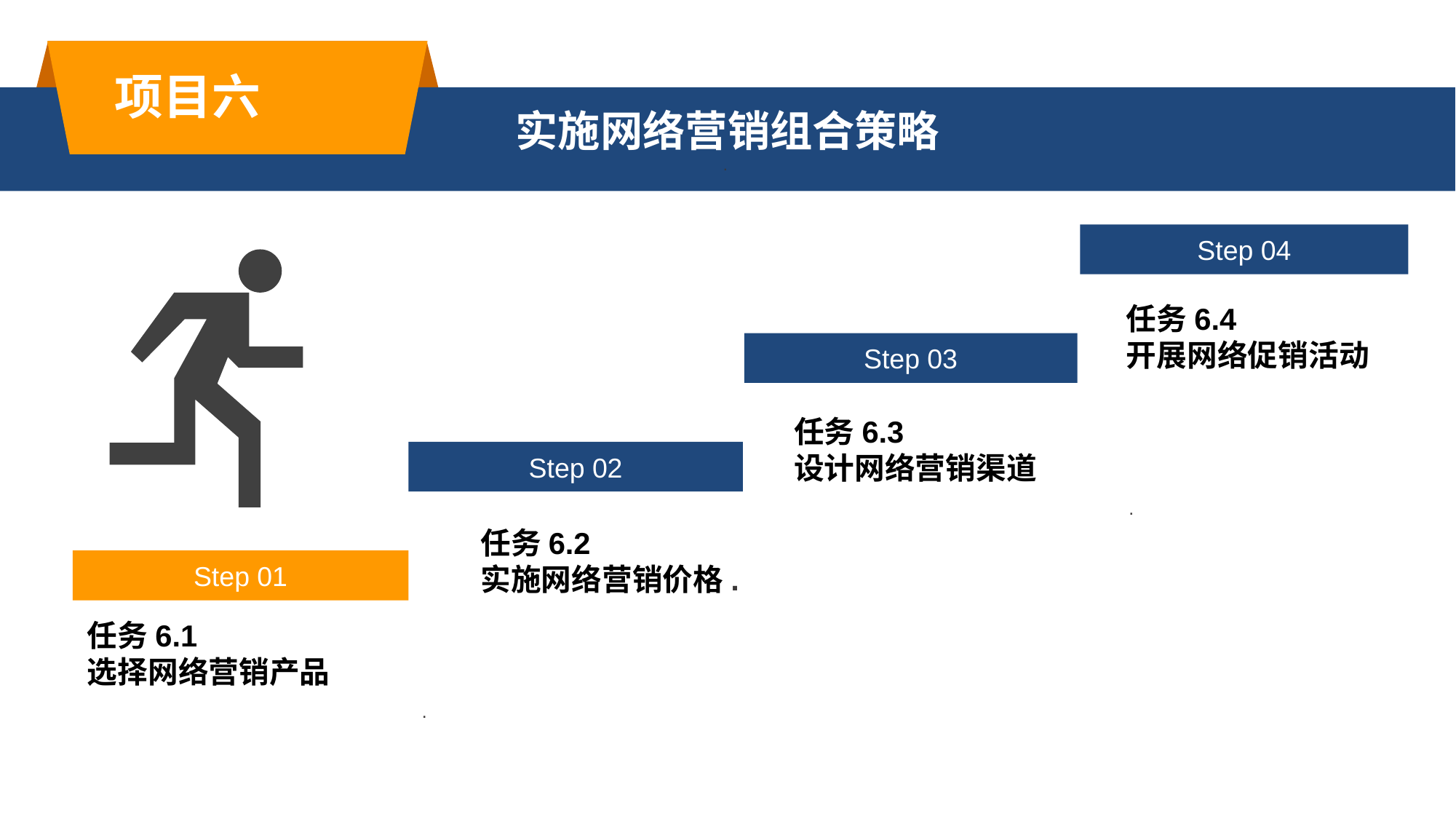

项目六
实施网络营销组合策略
.
Step 04

任务6.4
开展网络促销活动
Step 03
任务6.3
设计网络营销渠道
.
Step 02
任务6.2
实施网络营销价格.
Step 01
任务6.1
选择网络营销产品
.